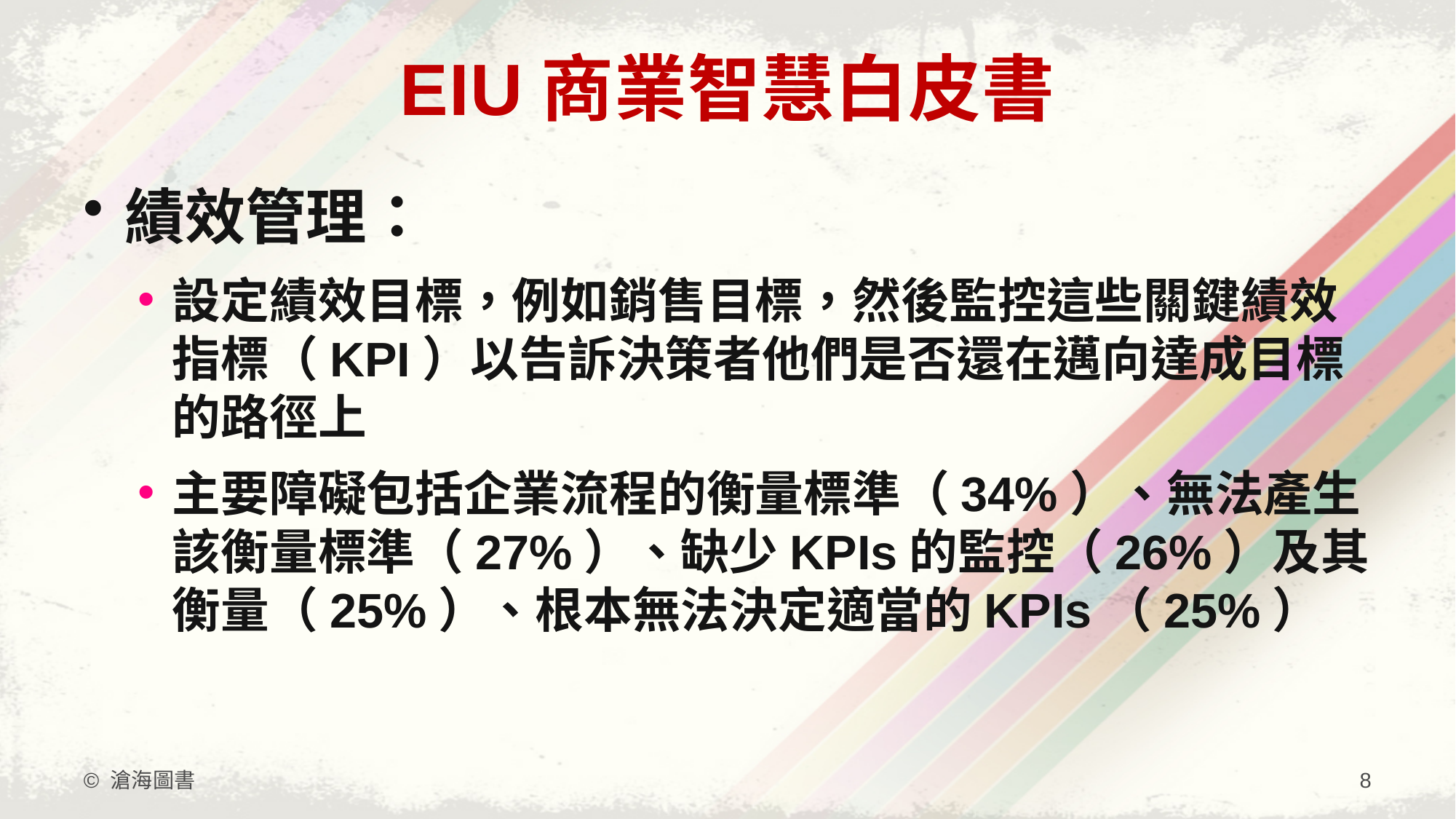

# EIU商業智慧白皮書
績效管理：
設定績效目標，例如銷售目標，然後監控這些關鍵績效指標（KPI）以告訴決策者他們是否還在邁向達成目標的路徑上
主要障礙包括企業流程的衡量標準（34%）、無法產生該衡量標準（27%）、缺少KPIs的監控（26%）及其衡量（25%）、根本無法決定適當的KPIs（25%）

© 滄海圖書
8